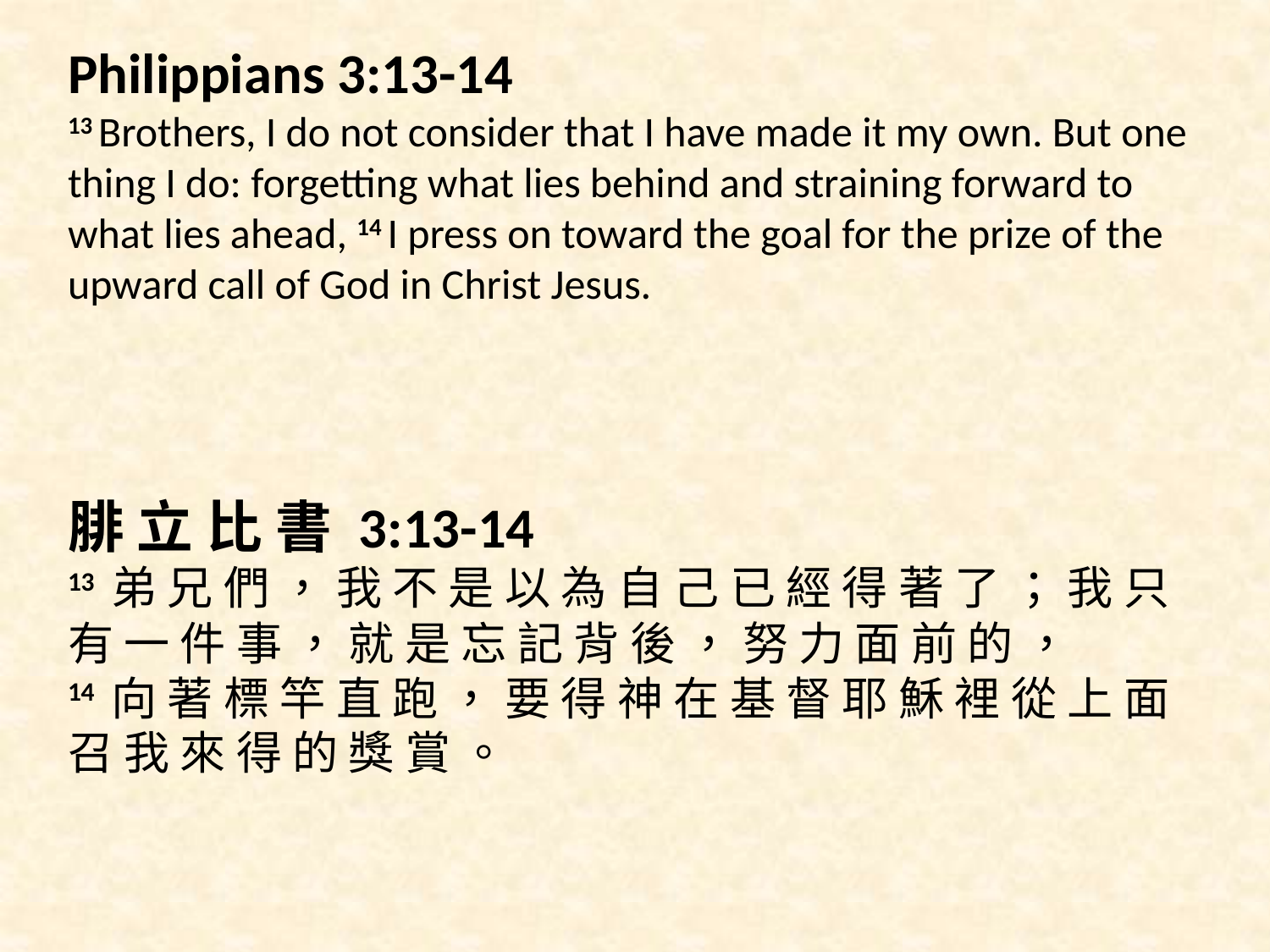

Philippians 3:13-14
13 Brothers, I do not consider that I have made it my own. But one thing I do: forgetting what lies behind and straining forward to what lies ahead, 14 I press on toward the goal for the prize of the upward call of God in Christ Jesus.
腓 立 比 書 3:13-14
13 弟 兄 們 ， 我 不 是 以 為 自 己 已 經 得 著 了 ； 我 只 有 一 件 事 ， 就 是 忘 記 背 後 ， 努 力 面 前 的 ，
14 向 著 標 竿 直 跑 ， 要 得 神 在 基 督 耶 穌 裡 從 上 面 召 我 來 得 的 獎 賞 。